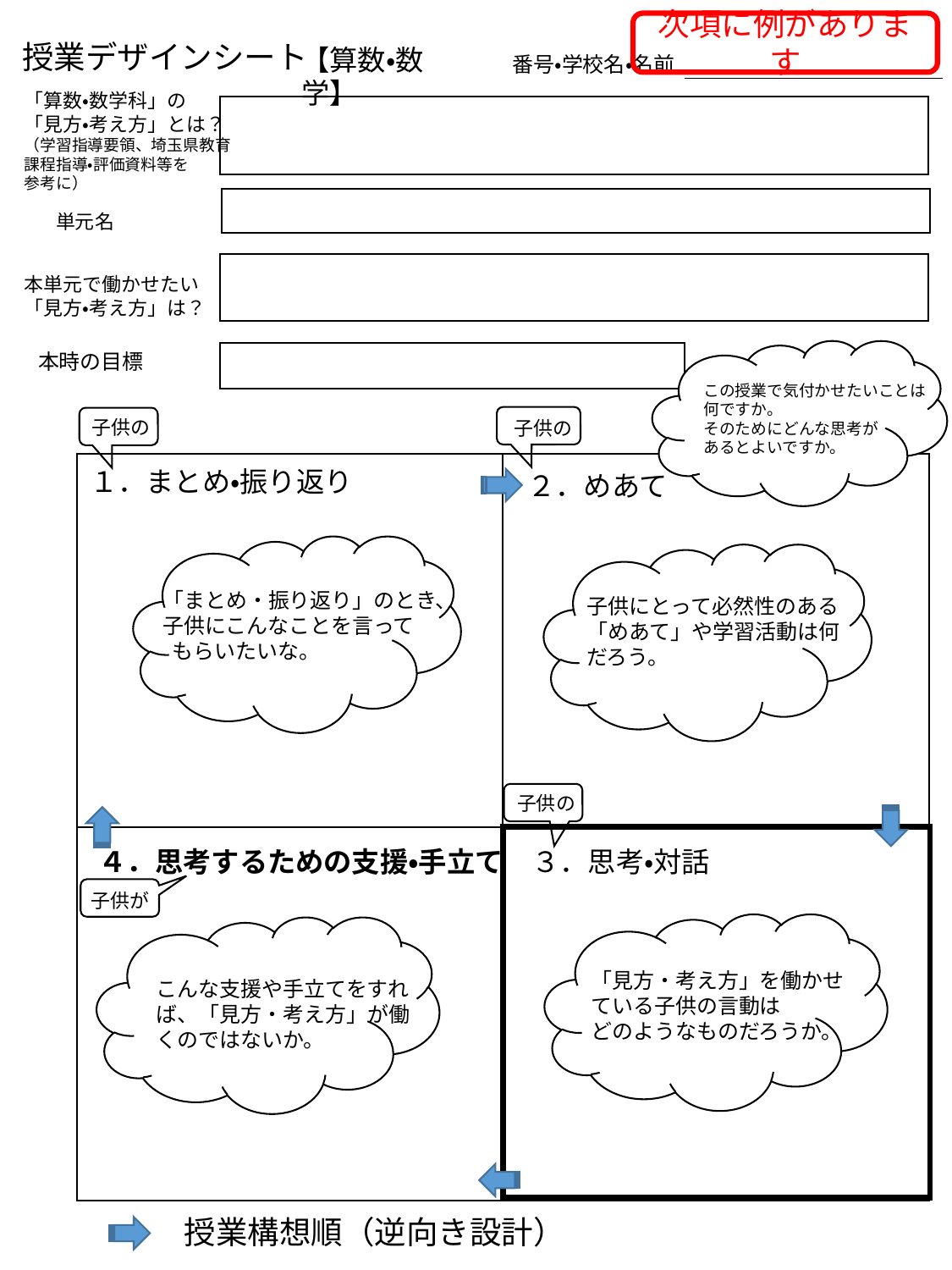

次項に例があります
授業デザインシート
【算数・数学】
番号・学校名・名前
「算数・数学科」の
「見方・考え方」とは？
（学習指導要領、埼玉県教育
課程指導・評価資料等を
参考に）

単元名

本単元で働かせたい
「見方・考え方」は？

この授業で気付かせたいことは
何ですか。
そのためにどんな思考が
あるとよいですか。
本時の目標

子供の

子供の

１．まとめ・振り返り
２．めあて

「まとめ・振り返り」のとき、
子供にこんなことを言って
 もらいたいな。
子供にとって必然性のある「めあて」や学習活動は何だろう。

子供の

４．思考するための支援・手立て
３．思考・対話

子供が

「見方・考え方」を働かせている子供の言動は
どのようなものだろうか。
こんな支援や手立てをすれば、「見方・考え方」が働くのではないか。

授業構想順（逆向き設計）